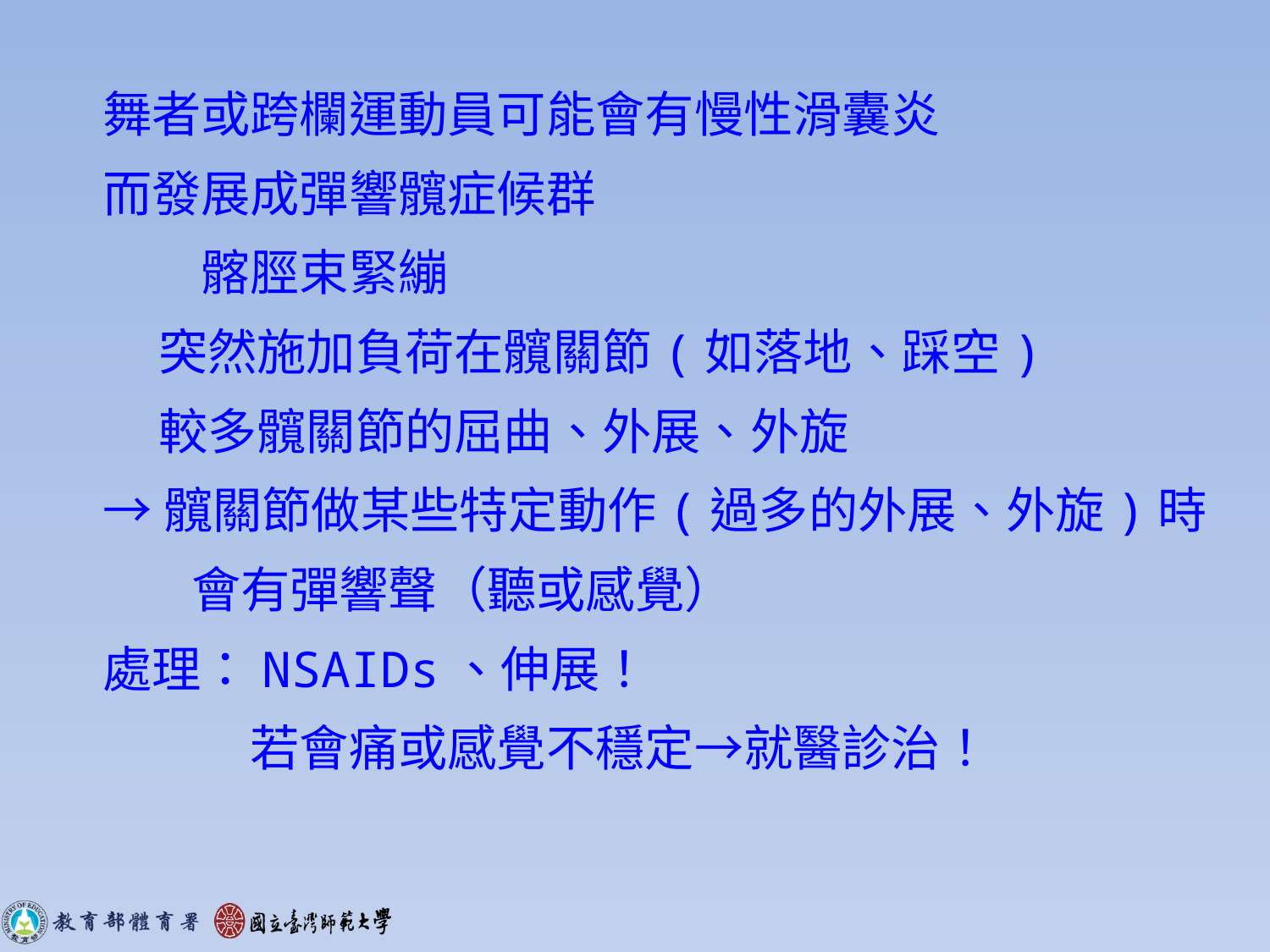

舞者或跨欄運動員可能會有慢性滑囊炎
而發展成彈響髖症候群
　　髂脛束緊繃
    突然施加負荷在髖關節(如落地、踩空)
    較多髖關節的屈曲、外展、外旋
→髖關節做某些特定動作(過多的外展、外旋)時
       會有彈響聲（聽或感覺）
處理：NSAIDs、伸展！
　　　若會痛或感覺不穩定→就醫診治！